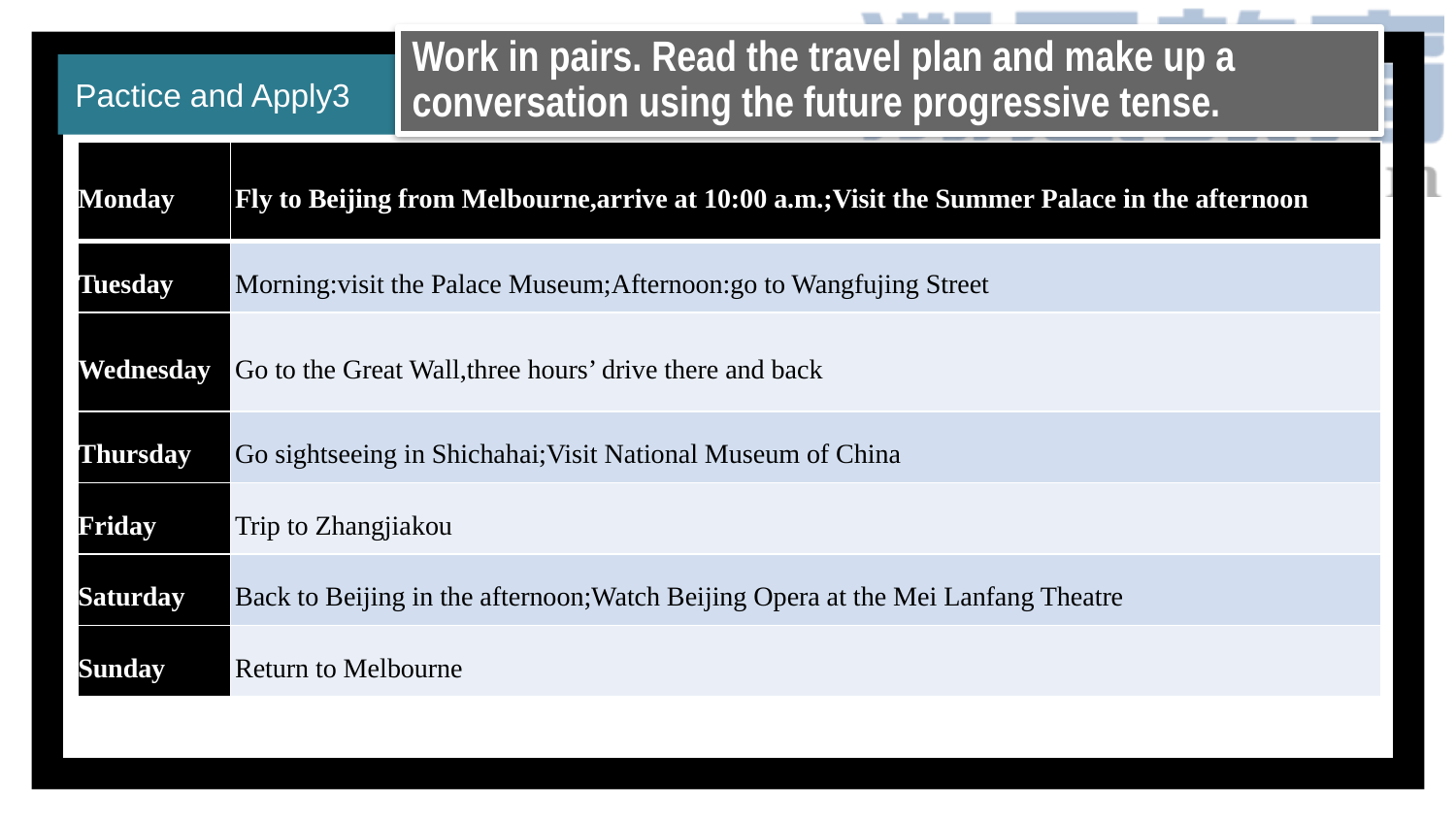

Work in pairs. Read the travel plan and make up a conversation using the future progressive tense.

Pactice and Apply3

| Monday | Fly to Beijing from Melbourne,arrive at 10:00 a.m.;Visit the Summer Palace in the afternoon |
| --- | --- |
| Tuesday | Morning:visit the Palace Museum;Afternoon:go to Wangfujing Street |
| Wednesday | Go to the Great Wall,three hours’ drive there and back |
| Thursday | Go sightseeing in Shichahai;Visit National Museum of China |
| Friday | Trip to Zhangjiakou |
| Saturday | Back to Beijing in the afternoon;Watch Beijing Opera at the Mei Lanfang Theatre |
| Sunday | Return to Melbourne |
完成活动4